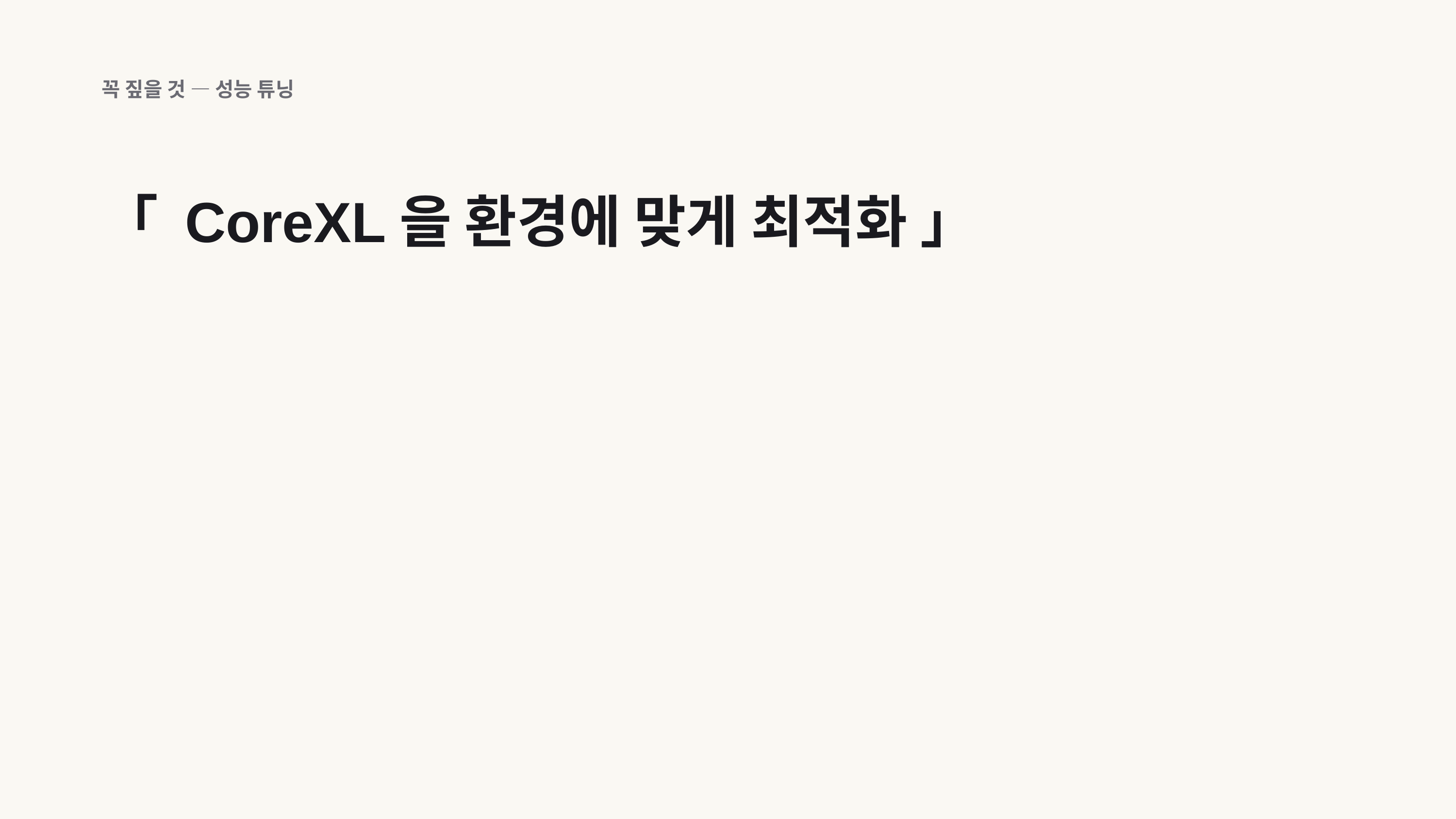

꼭 짚을 것 — 성능 튜닝
「 CoreXL을 환경에 맞게 최적화 」